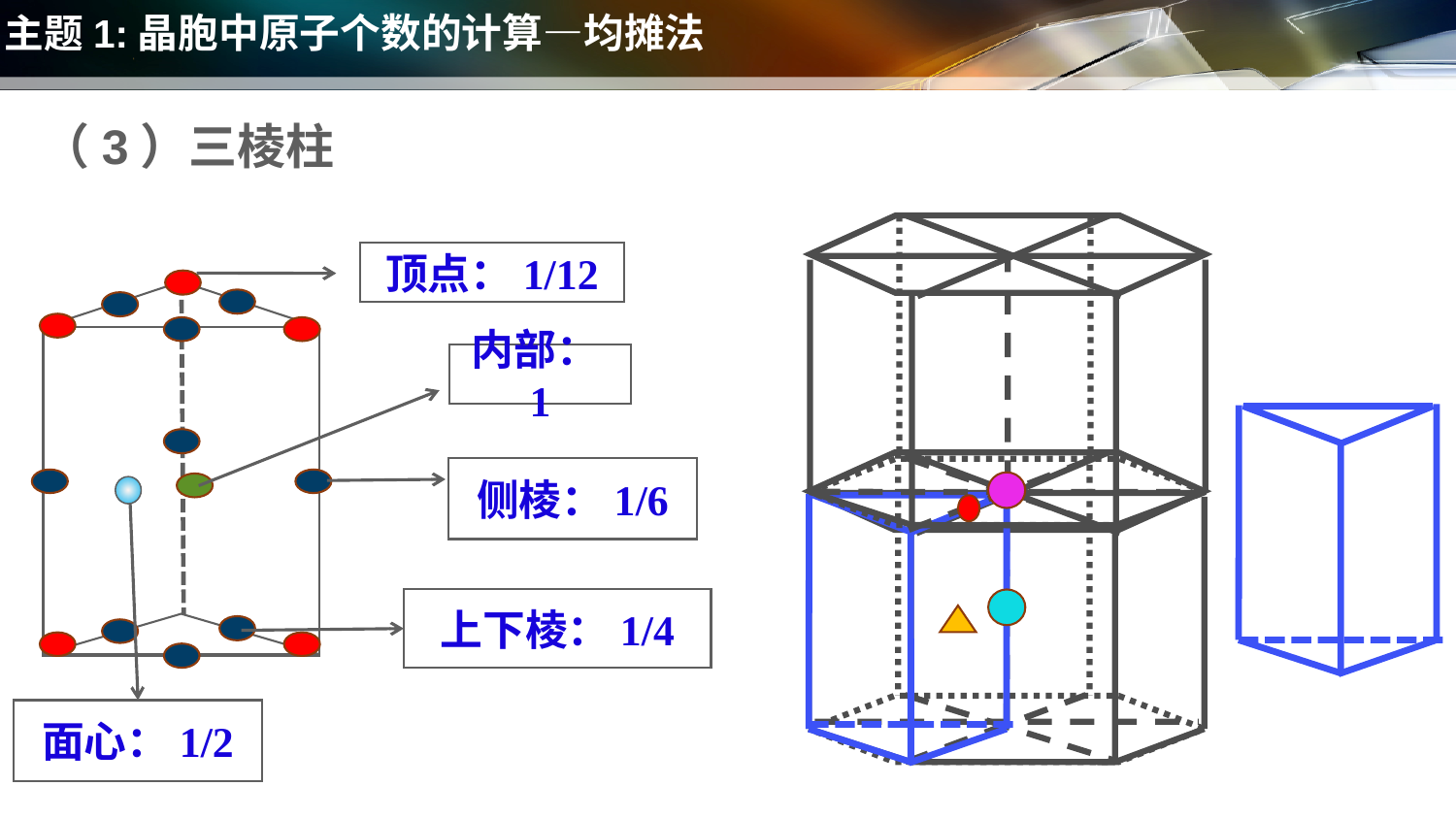

主题1:晶胞中原子个数的计算—均摊法
（3）三棱柱

顶点：1/12

内部：1

侧棱：1/6

面心：1/2
上下棱：1/4